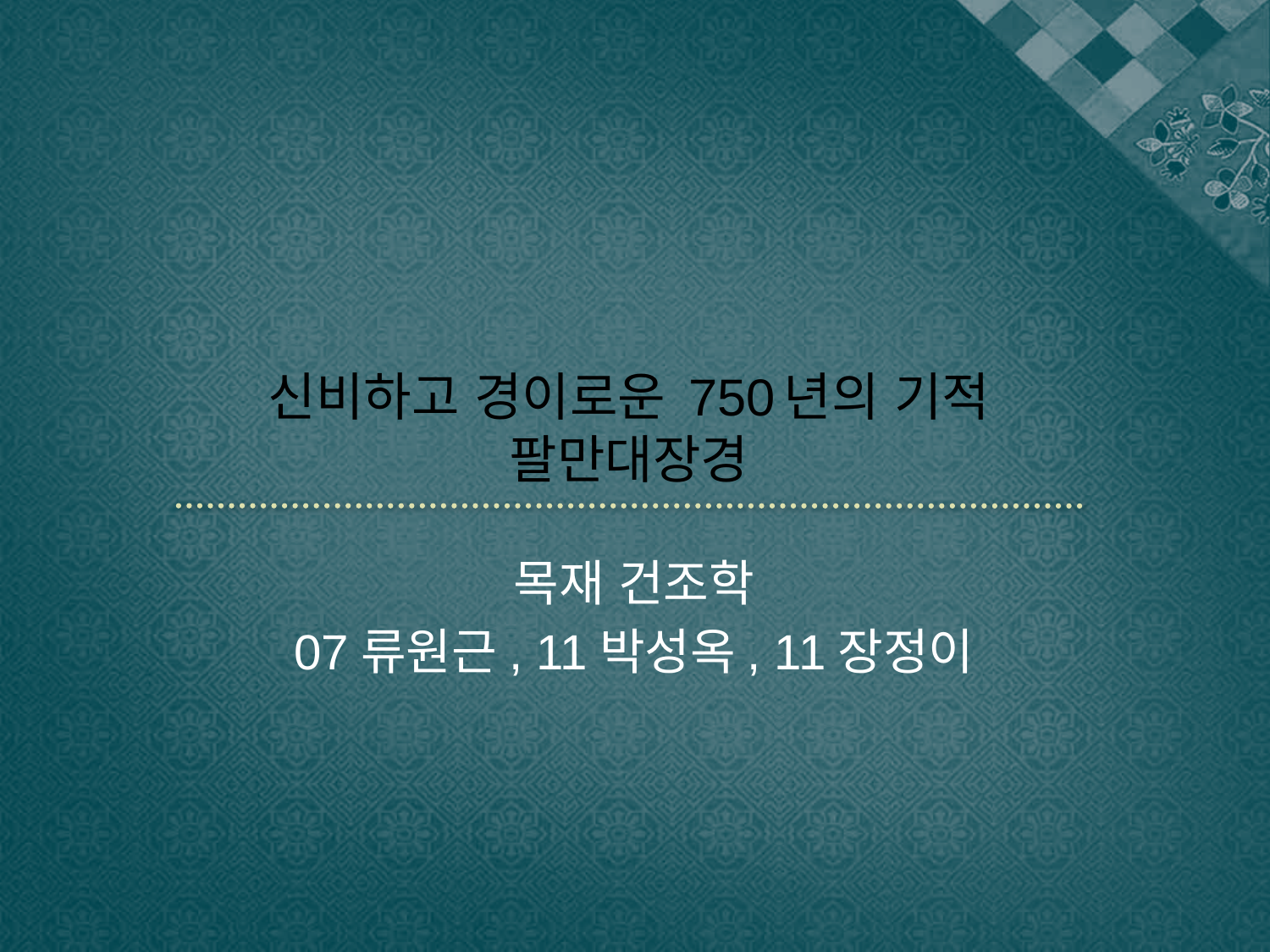

# 신비하고 경이로운 750년의 기적 팔만대장경
목재 건조학
07류원근, 11박성옥, 11장정이